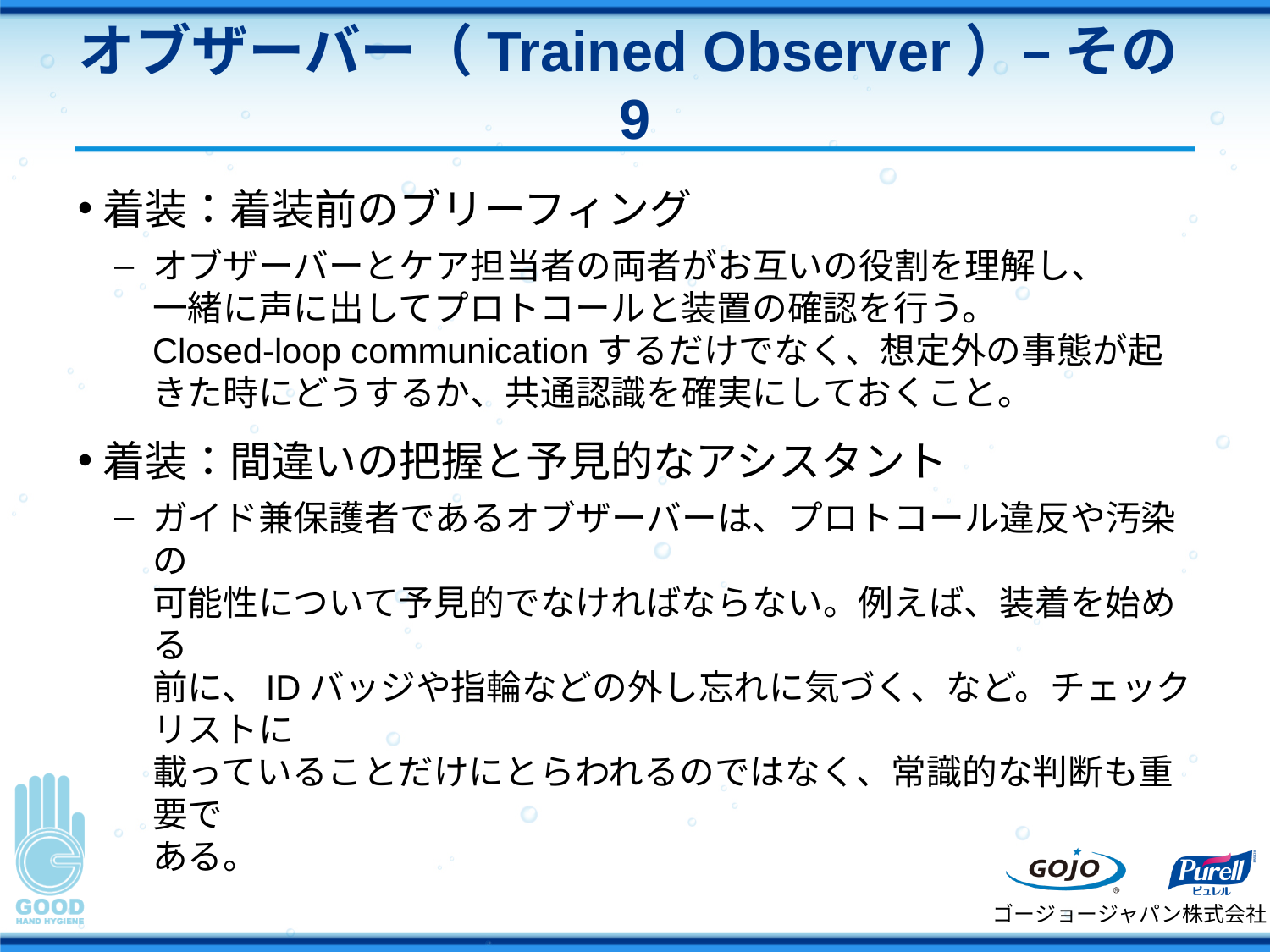

# オブザーバー（Trained Observer）– その9
着装：着装前のブリーフィング
オブザーバーとケア担当者の両者がお互いの役割を理解し、
一緒に声に出してプロトコールと装置の確認を行う。
Closed-loop communicationするだけでなく、想定外の事態が起きた時にどうするか、共通認識を確実にしておくこと。
着装：間違いの把握と予見的なアシスタント
ガイド兼保護者であるオブザーバーは、プロトコール違反や汚染の
可能性について予見的でなければならない。例えば、装着を始める
前に、IDバッジや指輪などの外し忘れに気づく、など。チェックリストに
載っていることだけにとらわれるのではなく、常識的な判断も重要で
ある。